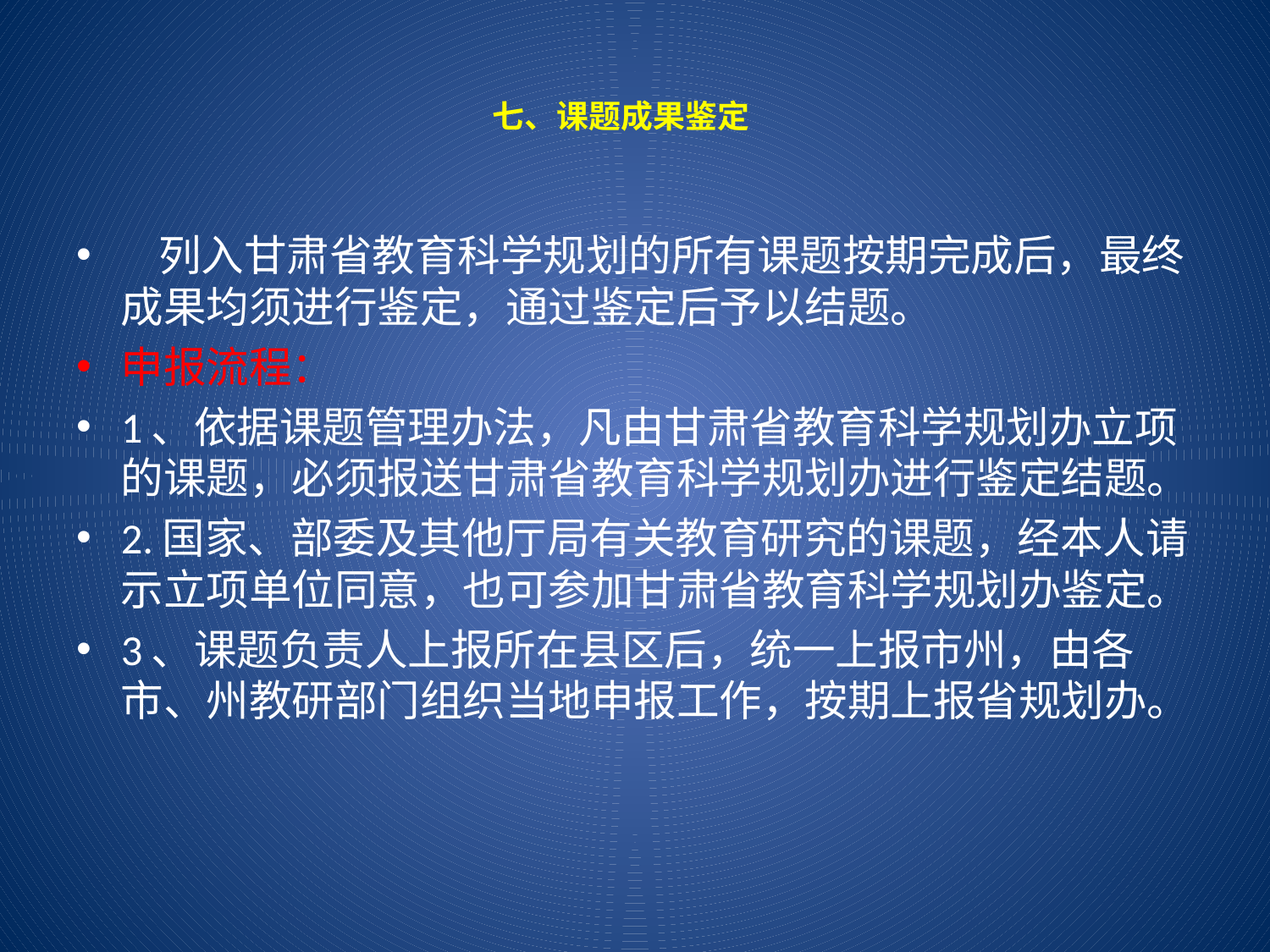

# 七、课题成果鉴定
   列入甘肃省教育科学规划的所有课题按期完成后，最终成果均须进行鉴定，通过鉴定后予以结题。
申报流程：
1、依据课题管理办法，凡由甘肃省教育科学规划办立项的课题，必须报送甘肃省教育科学规划办进行鉴定结题。
2.国家、部委及其他厅局有关教育研究的课题，经本人请示立项单位同意，也可参加甘肃省教育科学规划办鉴定。
3、课题负责人上报所在县区后，统一上报市州，由各市、州教研部门组织当地申报工作，按期上报省规划办。